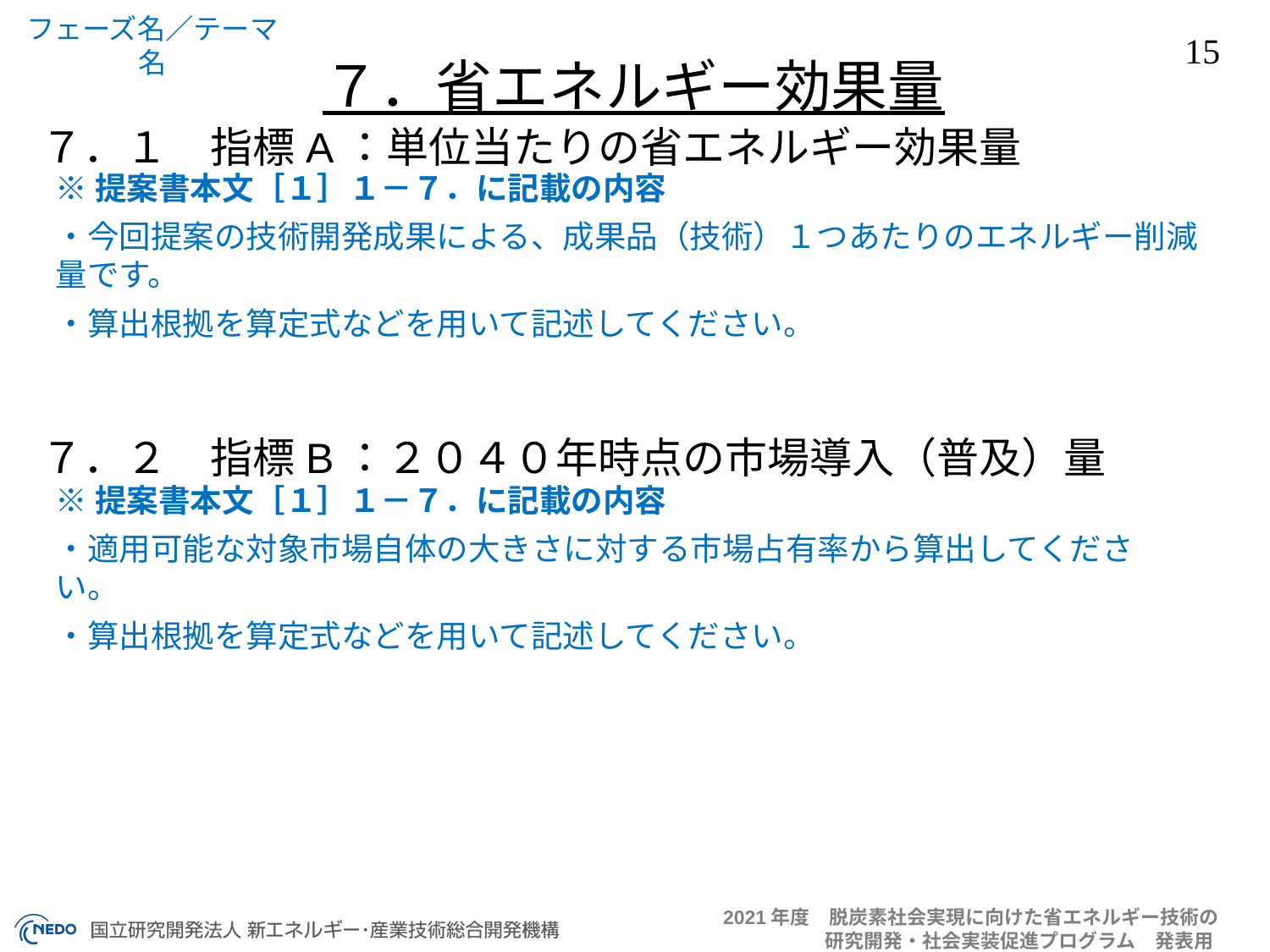

７．省エネルギー効果量
７．１　指標A：単位当たりの省エネルギー効果量
※提案書本文［１］１－７．に記載の内容
・今回提案の技術開発成果による、成果品（技術）１つあたりのエネルギー削減量です。
・算出根拠を算定式などを用いて記述してください。
７．２　指標B：２０４０年時点の市場導入（普及）量
※提案書本文［１］１－７．に記載の内容
・適用可能な対象市場自体の大きさに対する市場占有率から算出してください。
・算出根拠を算定式などを用いて記述してください。